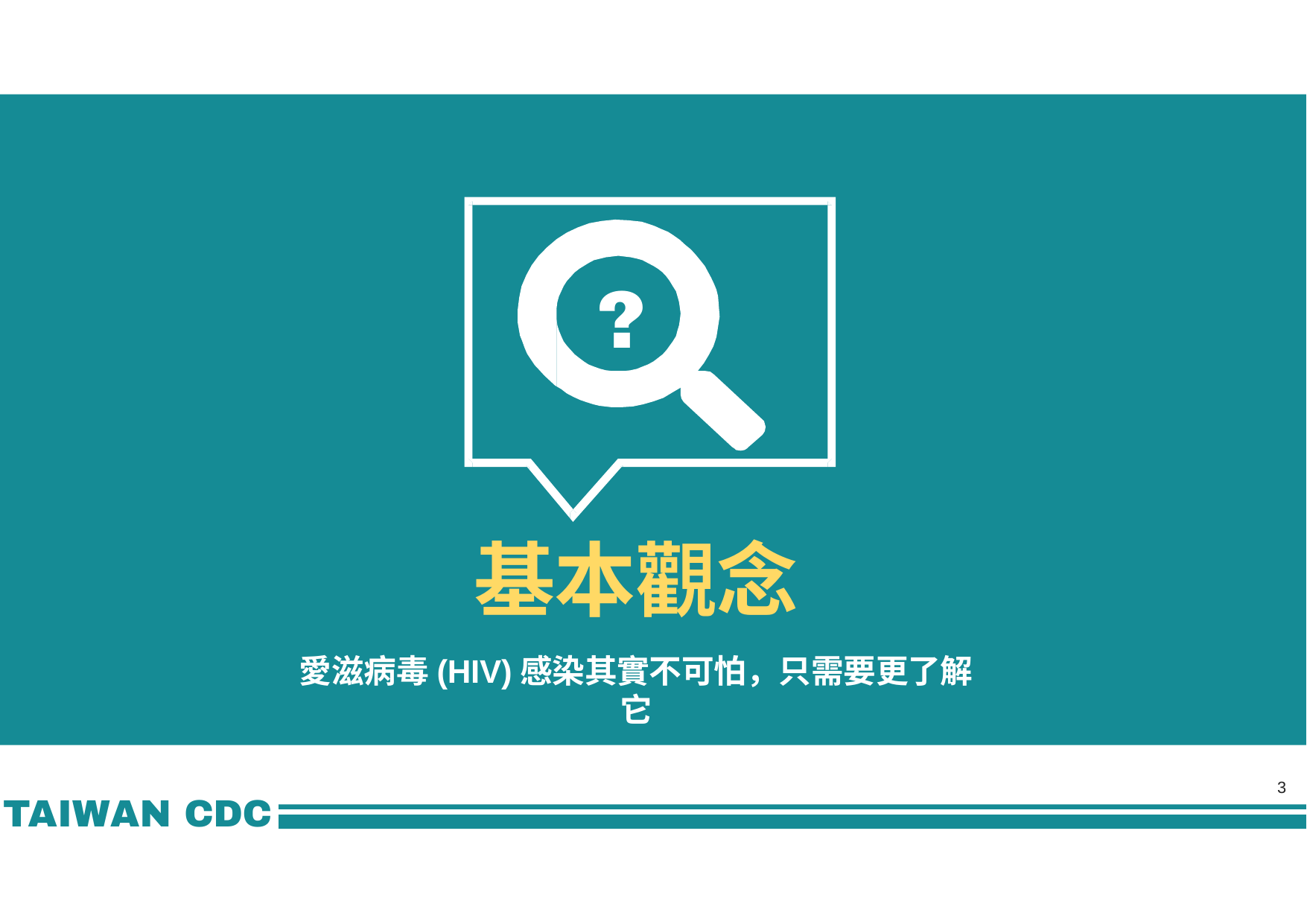

# ?
基本觀念
愛滋病毒(HIV)感染其實不可怕，只需要更了解它
3
TAIWAN CDC